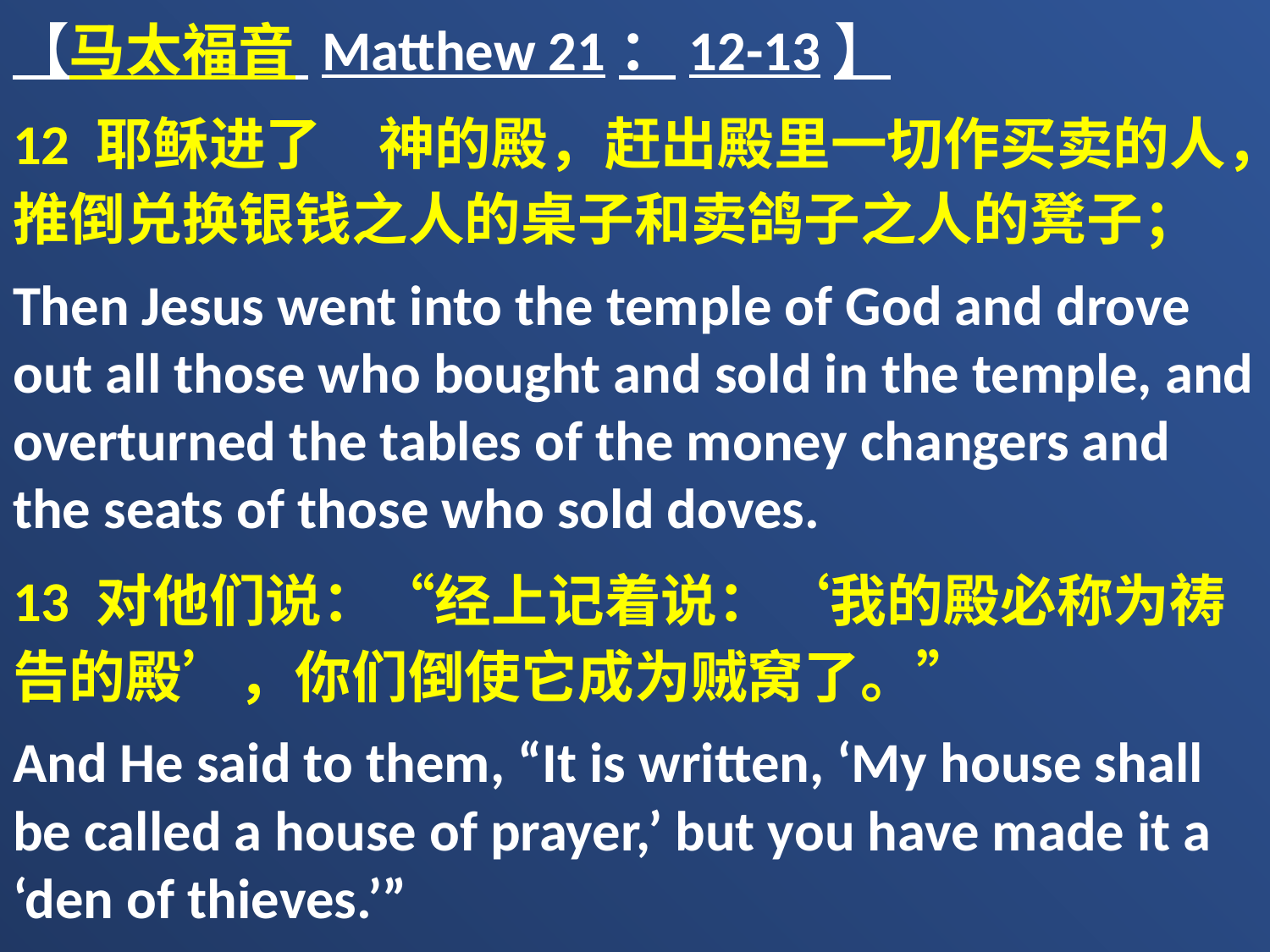

【马太福音 Matthew 21：12-13】
12 耶稣进了　神的殿，赶出殿里一切作买卖的人，推倒兑换银钱之人的桌子和卖鸽子之人的凳子；
Then Jesus went into the temple of God and drove out all those who bought and sold in the temple, and overturned the tables of the money changers and the seats of those who sold doves.
13 对他们说：“经上记着说：‘我的殿必称为祷告的殿’，你们倒使它成为贼窝了。”
And He said to them, “It is written, ‘My house shall be called a house of prayer,’ but you have made it a ‘den of thieves.’”